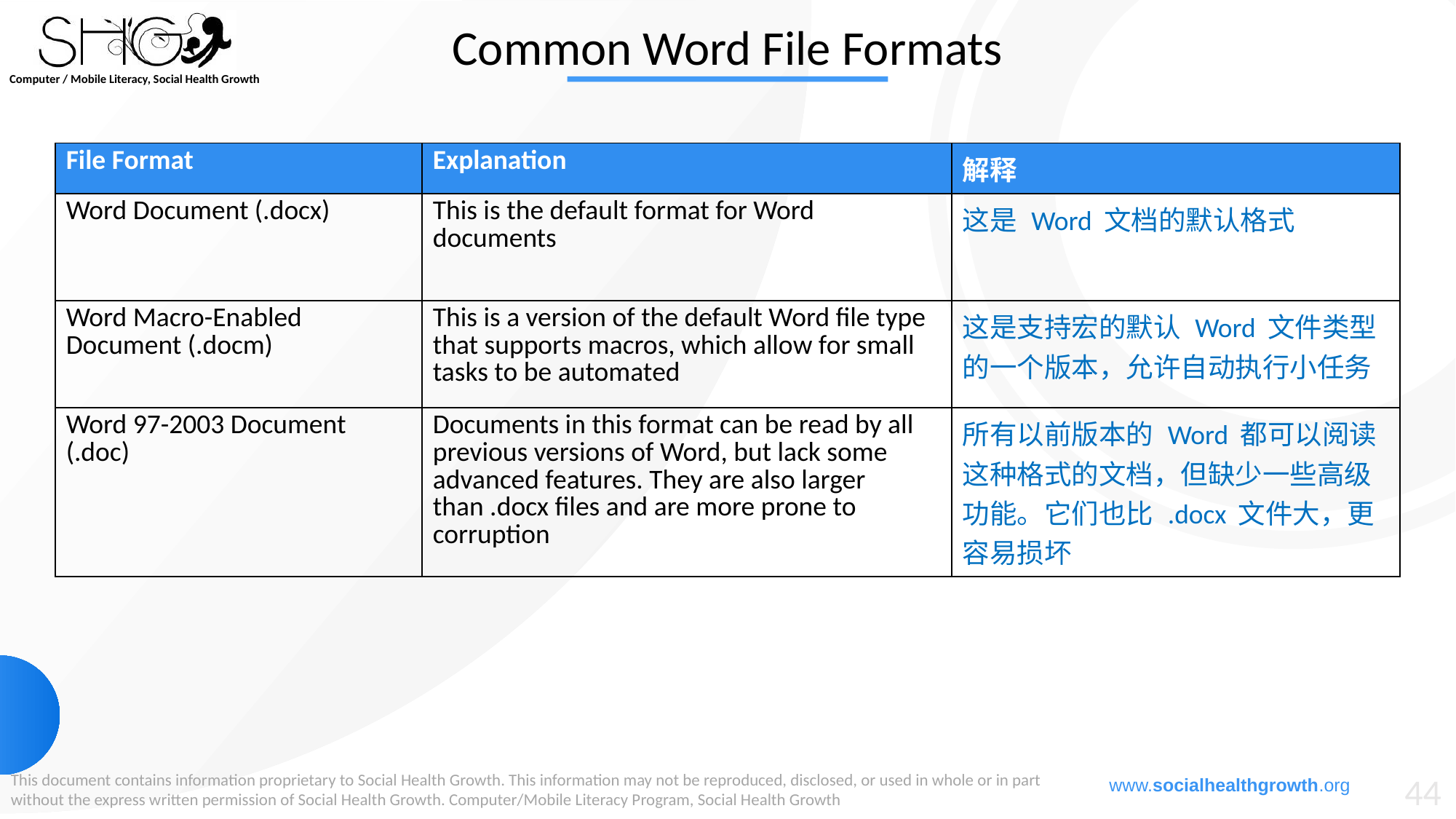

Common Word File Formats
| File Format | Explanation | 解释 |
| --- | --- | --- |
| Word Document (.docx) | This is the default format for Word documents | 这是 Word 文档的默认格式 |
| Word Macro-Enabled Document (.docm) | This is a version of the default Word file type that supports macros, which allow for small tasks to be automated | 这是支持宏的默认 Word 文件类型的一个版本，允许自动执行小任务 |
| Word 97-2003 Document (.doc) | Documents in this format can be read by all previous versions of Word, but lack some advanced features. They are also larger than .docx files and are more prone to corruption | 所有以前版本的 Word 都可以阅读这种格式的文档，但缺少一些高级功能。它们也比 .docx 文件大，更容易损坏 |